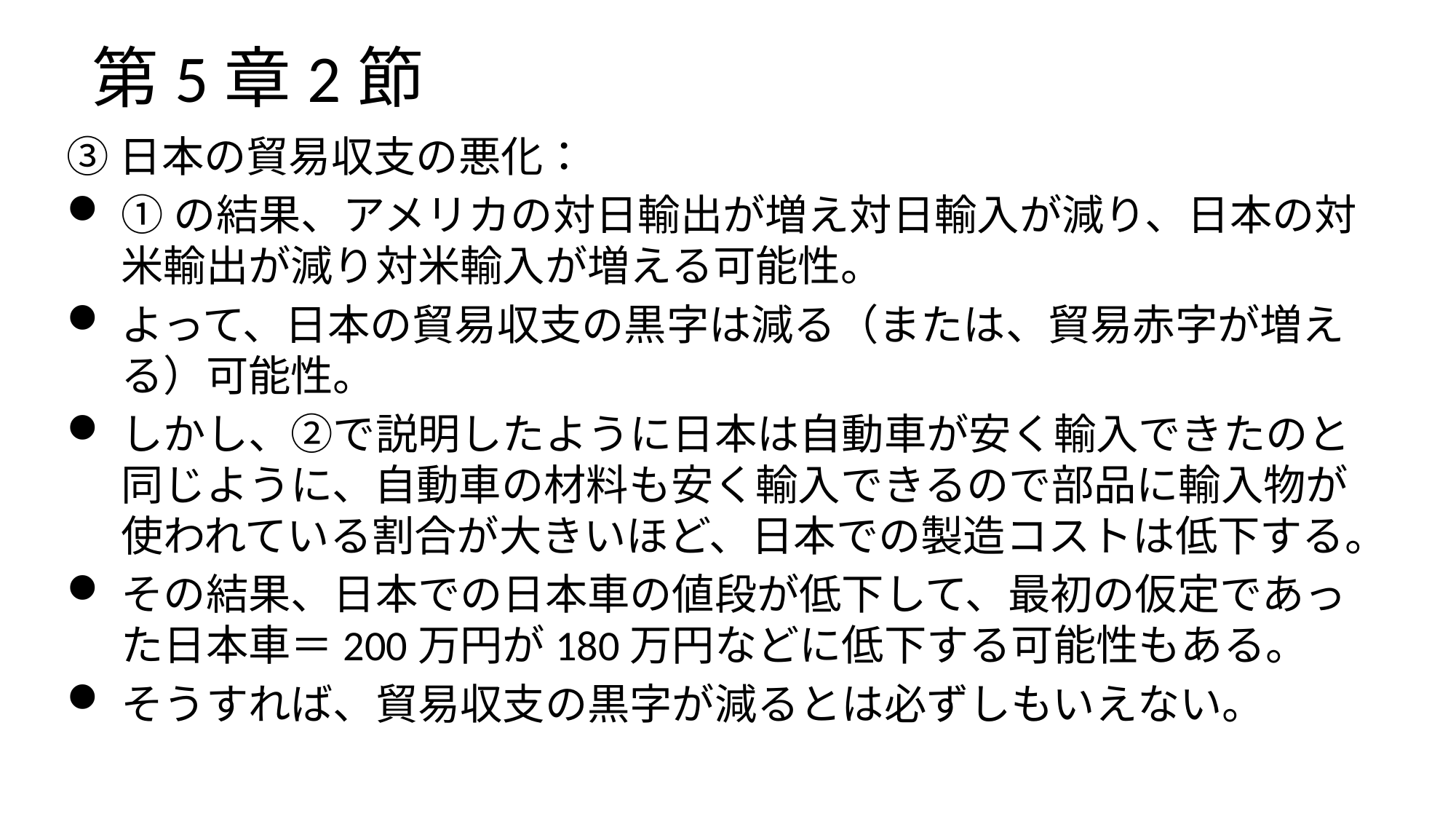

# 第5章2節
③日本の貿易収支の悪化：
①の結果、アメリカの対日輸出が増え対日輸入が減り、日本の対米輸出が減り対米輸入が増える可能性。
よって、日本の貿易収支の黒字は減る（または、貿易赤字が増える）可能性。
しかし、②で説明したように日本は自動車が安く輸入できたのと同じように、自動車の材料も安く輸入できるので部品に輸入物が使われている割合が大きいほど、日本での製造コストは低下する。
その結果、日本での日本車の値段が低下して、最初の仮定であった日本車＝200万円が180万円などに低下する可能性もある。
そうすれば、貿易収支の黒字が減るとは必ずしもいえない。